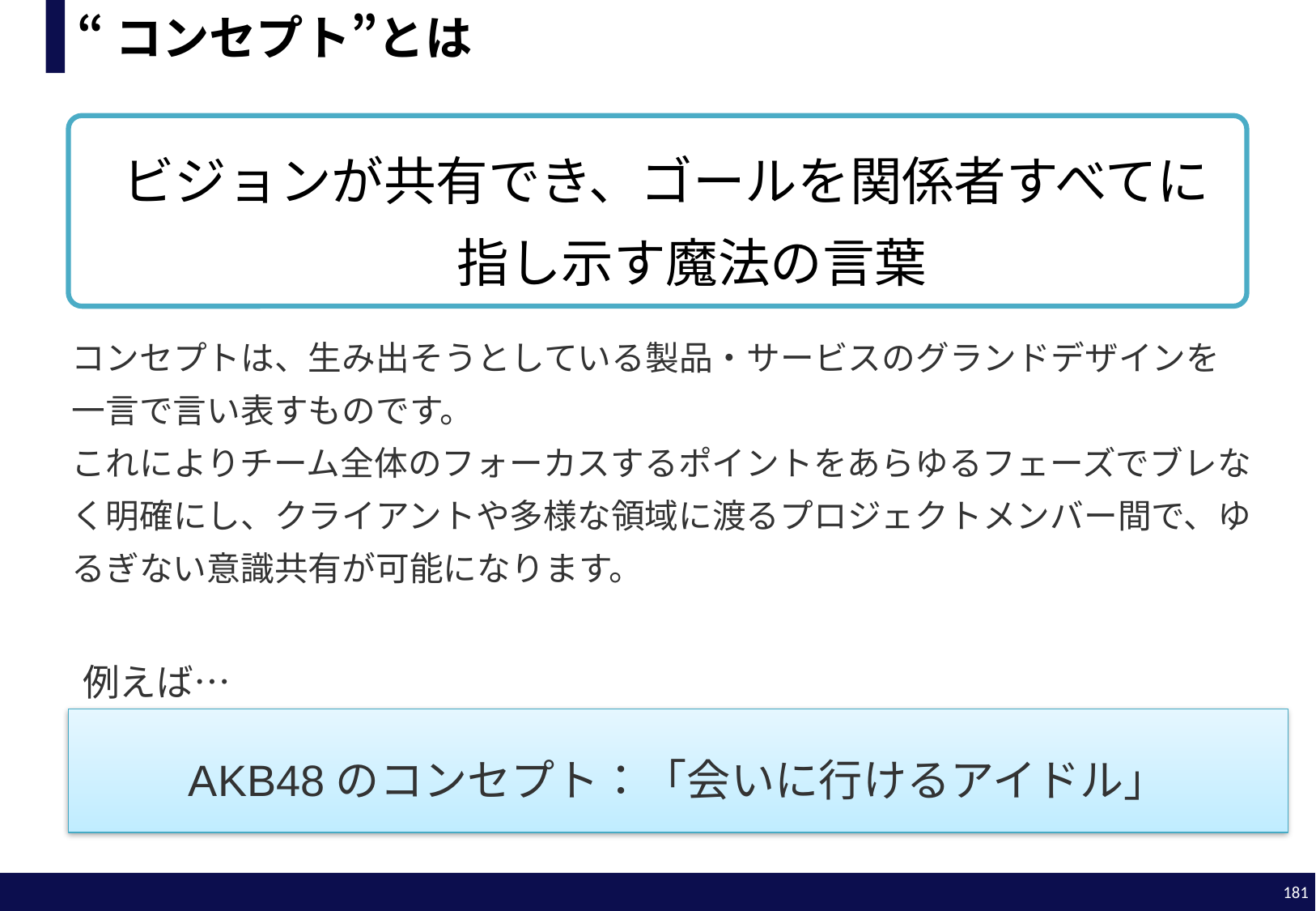

# “コンセプト”とは
ビジョンが共有でき、ゴールを関係者すべてに
　指し示す魔法の言葉
コンセプトは、生み出そうとしている製品・サービスのグランドデザインを
一言で言い表すものです。
これによりチーム全体のフォーカスするポイントをあらゆるフェーズでブレなく明確にし、クライアントや多様な領域に渡るプロジェクトメンバー間で、ゆるぎない意識共有が可能になります。

例えば…
AKB48のコンセプト：「会いに行けるアイドル」